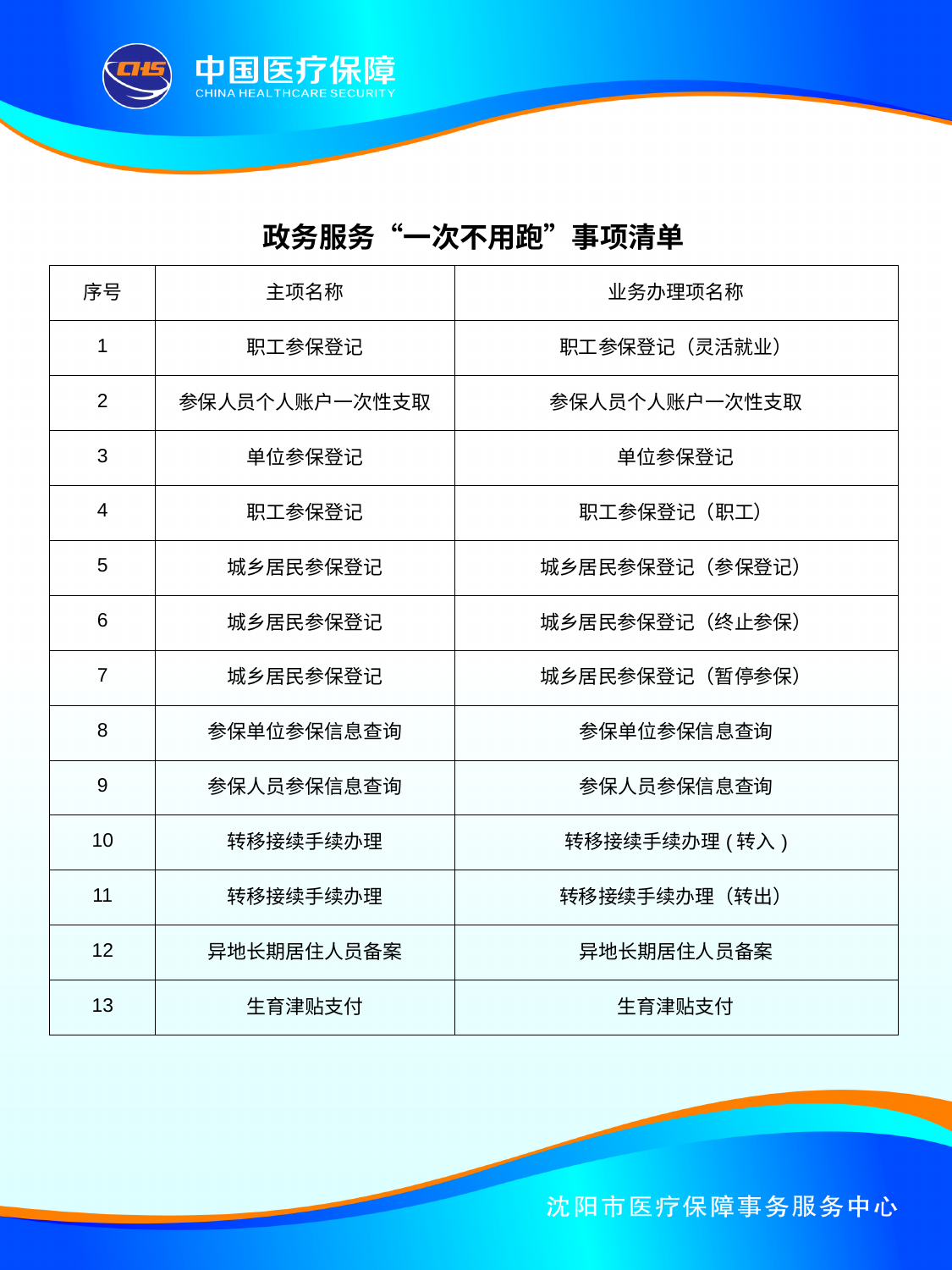

|  |  |  |
| --- | --- | --- |
| 政务服务“一次不用跑”事项清单 |  |  |
| 序号 | 主项名称 | 业务办理项名称 |
| 1 | 职工参保登记 | 职工参保登记（灵活就业） |
| 2 | 参保人员个人账户一次性支取 | 参保人员个人账户一次性支取 |
| 3 | 单位参保登记 | 单位参保登记 |
| 4 | 职工参保登记 | 职工参保登记（职工） |
| 5 | 城乡居民参保登记 | 城乡居民参保登记（参保登记） |
| 6 | 城乡居民参保登记 | 城乡居民参保登记（终止参保） |
| 7 | 城乡居民参保登记 | 城乡居民参保登记（暂停参保） |
| 8 | 参保单位参保信息查询 | 参保单位参保信息查询 |
| 9 | 参保人员参保信息查询 | 参保人员参保信息查询 |
| 10 | 转移接续手续办理 | 转移接续手续办理(转入) |
| 11 | 转移接续手续办理 | 转移接续手续办理（转出） |
| 12 | 异地长期居住人员备案 | 异地长期居住人员备案 |
| 13 | 生育津贴支付 | 生育津贴支付 |